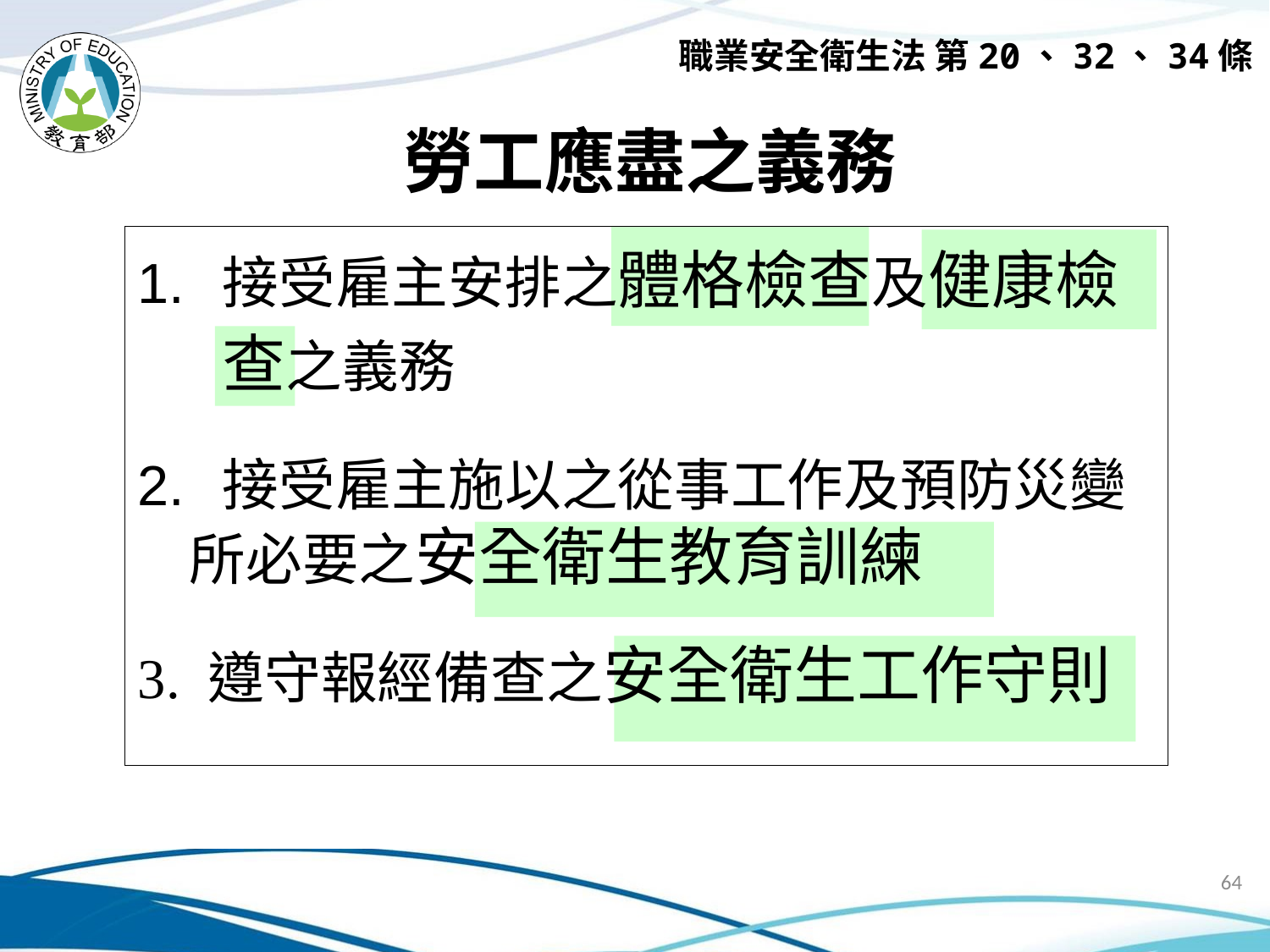

職業安全衛生法 第20、32、34條
# 勞工應盡之義務
接受雇主安排之體格檢查及健康檢查之義務
接受雇主施以之從事工作及預防災變
   所必要之安全衛生教育訓練
3. 遵守報經備查之安全衛生工作守則

64